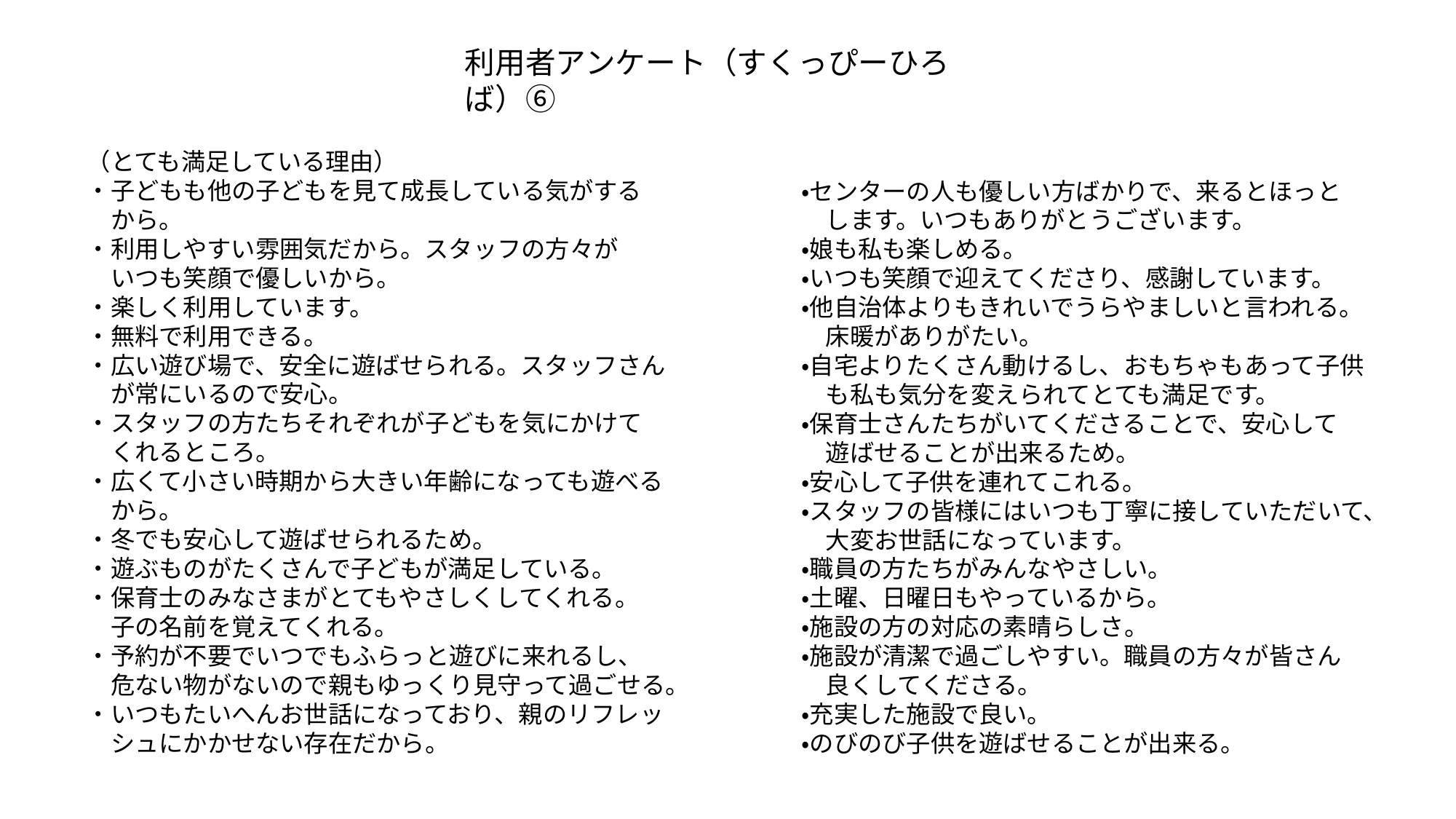

利用者アンケート（すくっぴーひろば）⑥
（とても満足している理由）
・子どもも他の子どもを見て成長している気がする
　から。
・利用しやすい雰囲気だから。スタッフの方々が
　いつも笑顔で優しいから。
・楽しく利用しています。
・無料で利用できる。
・広い遊び場で、安全に遊ばせられる。スタッフさん
　が常にいるので安心。
・スタッフの方たちそれぞれが子どもを気にかけて
　くれるところ。
・広くて小さい時期から大きい年齢になっても遊べる
　から。
・冬でも安心して遊ばせられるため。
・遊ぶものがたくさんで子どもが満足している。
・保育士のみなさまがとてもやさしくしてくれる。
　子の名前を覚えてくれる。
・予約が不要でいつでもふらっと遊びに来れるし、
　危ない物がないので親もゆっくり見守って過ごせる。
・いつもたいへんお世話になっており、親のリフレッ
　シュにかかせない存在だから。
・センターの人も優しい方ばかりで、来るとほっと
　します。いつもありがとうございます。
・娘も私も楽しめる。
・いつも笑顔で迎えてくださり、感謝しています。
・他自治体よりもきれいでうらやましいと言われる。
　床暖がありがたい。
・自宅よりたくさん動けるし、おもちゃもあって子供
　も私も気分を変えられてとても満足です。
・保育士さんたちがいてくださることで、安心して
　遊ばせることが出来るため。
・安心して子供を連れてこれる。
・スタッフの皆様にはいつも丁寧に接していただいて、
　大変お世話になっています。
・職員の方たちがみんなやさしい。
・土曜、日曜日もやっているから。
・施設の方の対応の素晴らしさ。
・施設が清潔で過ごしやすい。職員の方々が皆さん
　良くしてくださる。
・充実した施設で良い。
・のびのび子供を遊ばせることが出来る。